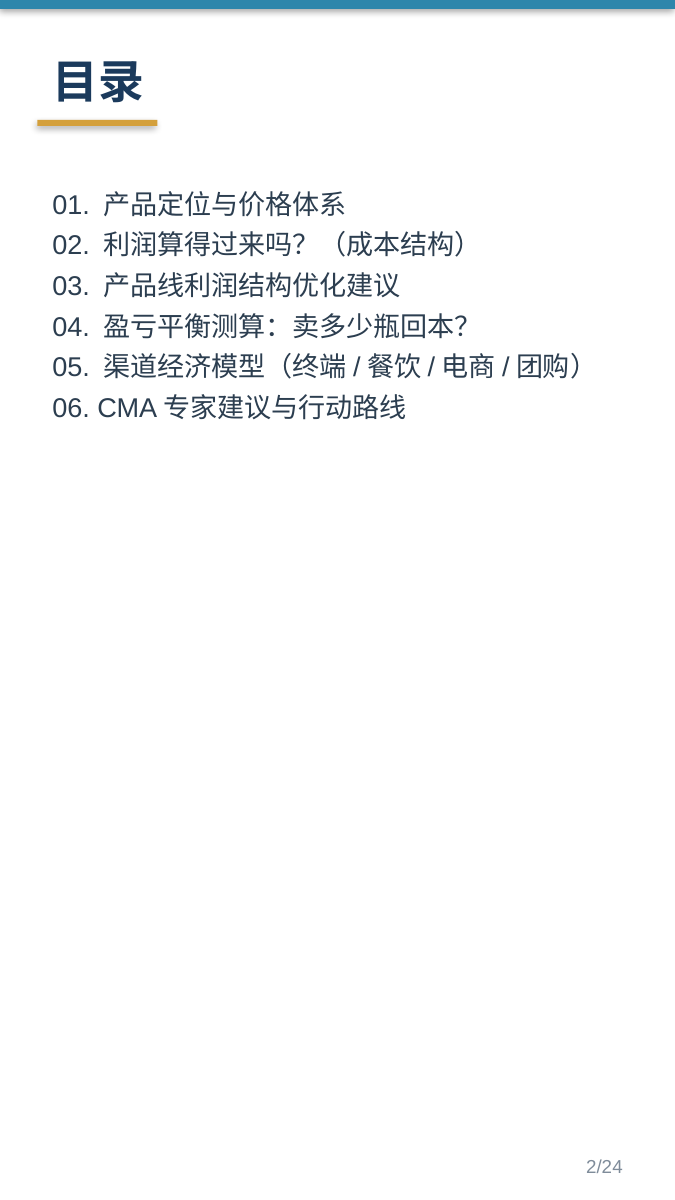

目录

01. 产品定位与价格体系
02. 利润算得过来吗？（成本结构）
03. 产品线利润结构优化建议
04. 盈亏平衡测算：卖多少瓶回本？
05. 渠道经济模型（终端/餐饮/电商/团购）
06. CMA专家建议与行动路线
2/24